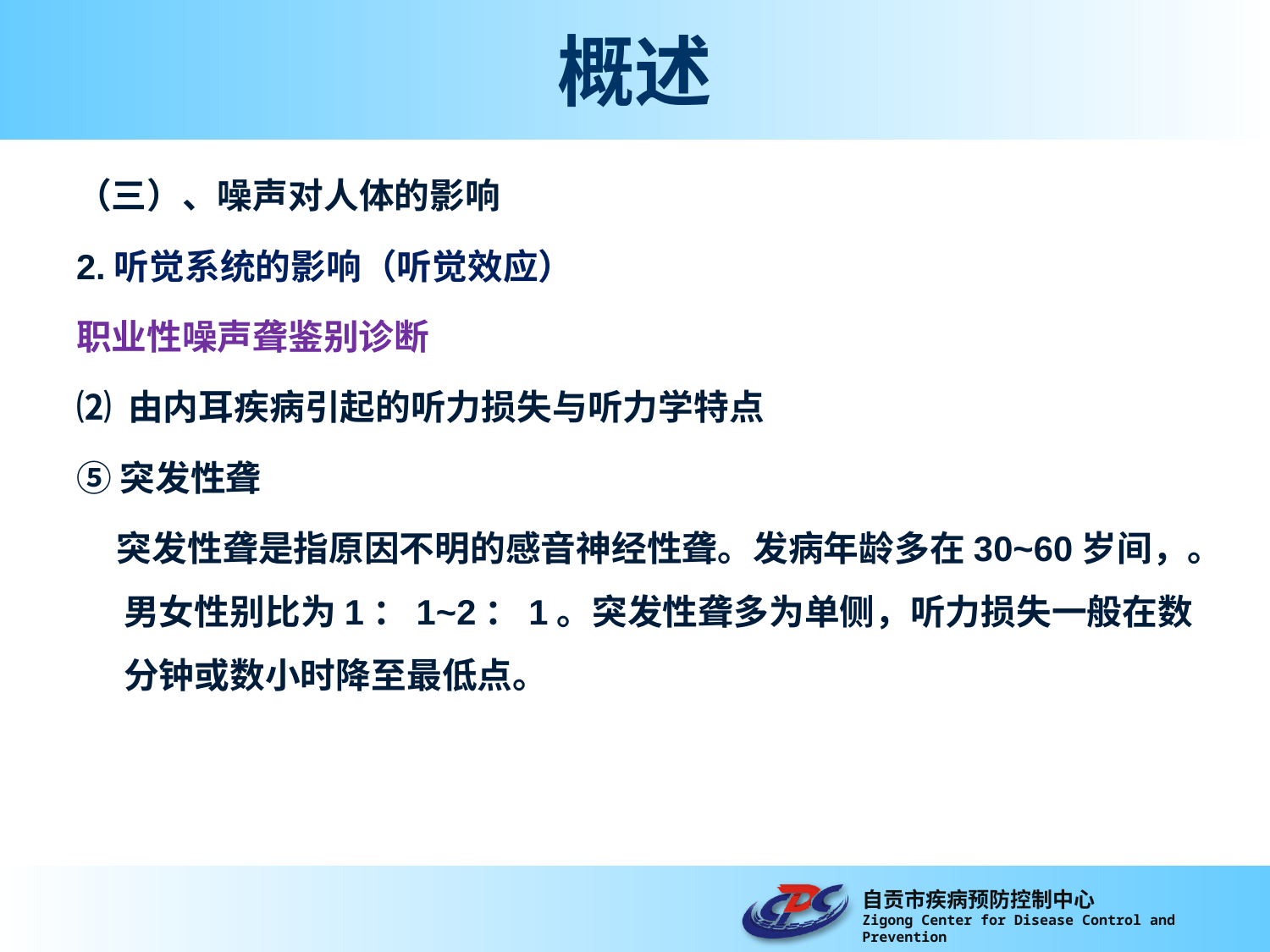

# 概述
（三）、噪声对人体的影响
2.听觉系统的影响（听觉效应）
职业性噪声聋鉴别诊断
⑵ 由内耳疾病引起的听力损失与听力学特点
⑤突发性聋
    突发性聋是指原因不明的感音神经性聋。发病年龄多在30~60岁间，。男女性别比为1：1~2：1。突发性聋多为单侧，听力损失一般在数分钟或数小时降至最低点。

59